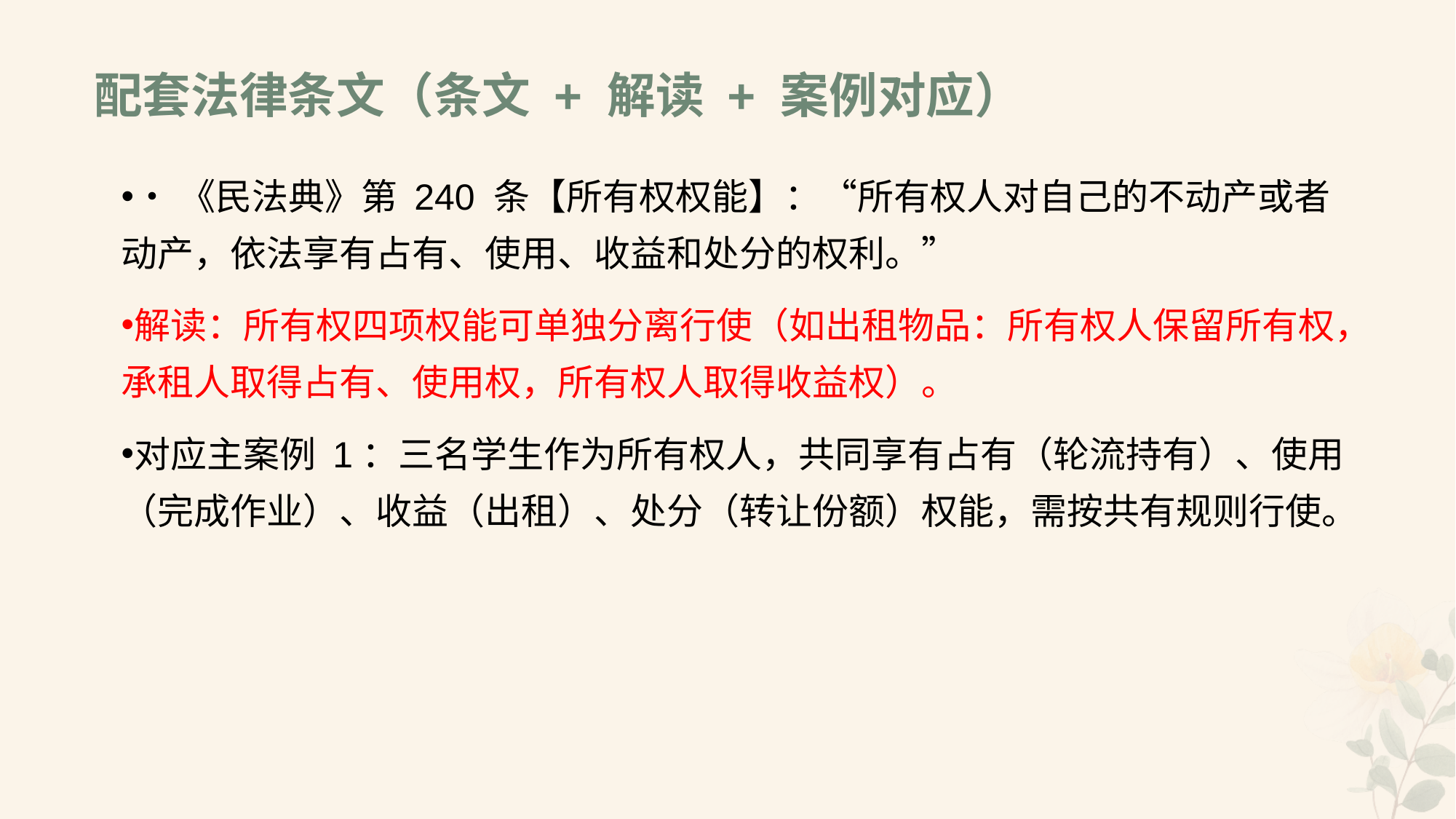

# 配套法律条文（条文 + 解读 + 案例对应）
•《民法典》第 240 条【所有权权能】：“所有权人对自己的不动产或者动产，依法享有占有、使用、收益和处分的权利。”
解读：所有权四项权能可单独分离行使（如出租物品：所有权人保留所有权，承租人取得占有、使用权，所有权人取得收益权）。
对应主案例 1：三名学生作为所有权人，共同享有占有（轮流持有）、使用（完成作业）、收益（出租）、处分（转让份额）权能，需按共有规则行使。